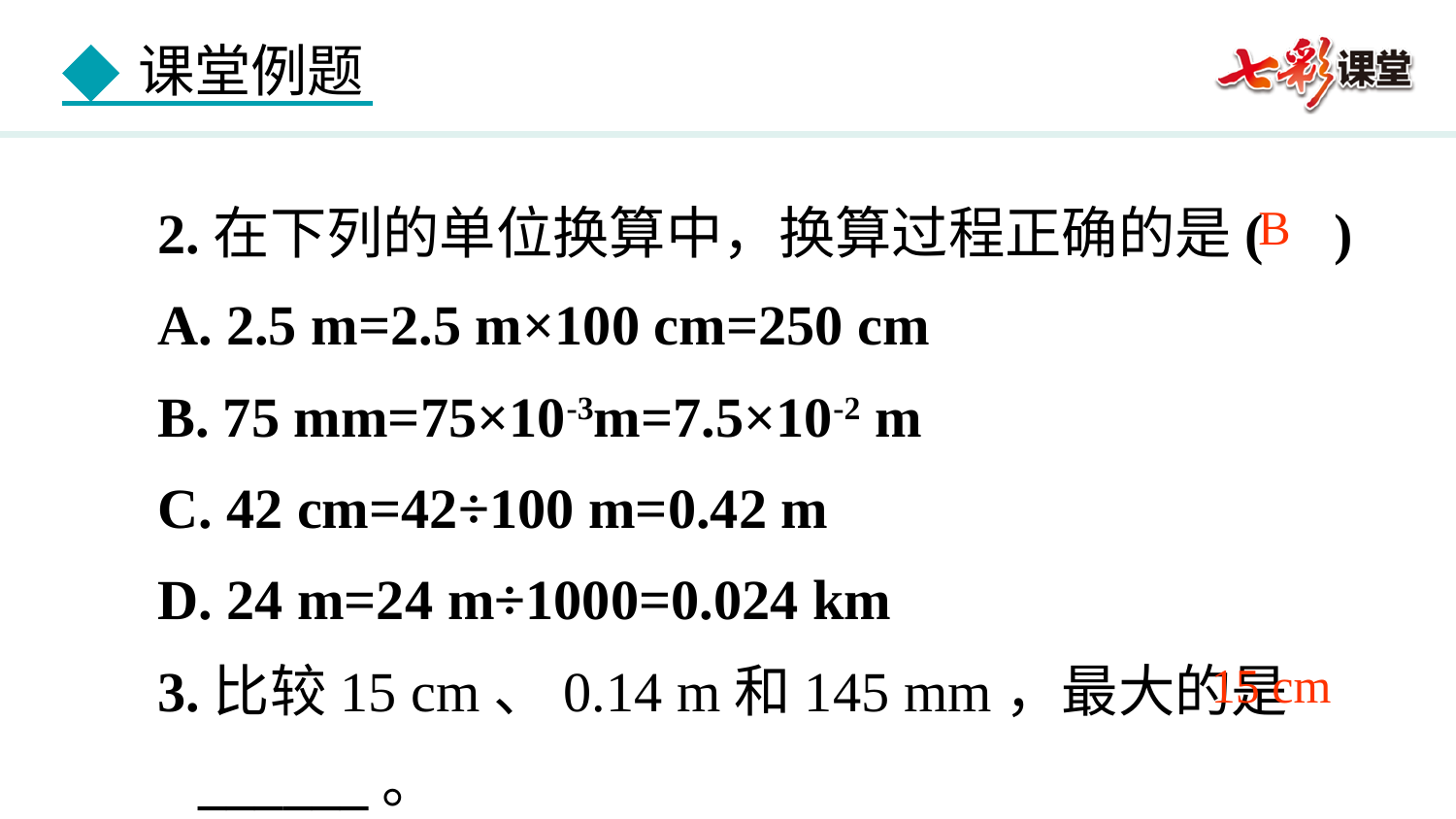

2.在下列的单位换算中，换算过程正确的是(     )
A. 2.5 m=2.5 m×100 cm=250 cm
B. 75 mm=75×10-3m=7.5×10-2 m
C. 42 cm=42÷100 m=0.42 m
D. 24 m=24 m÷1000=0.024 km
3.比较15 cm、0.14 m和145 mm，最大的是______。
B
15 cm